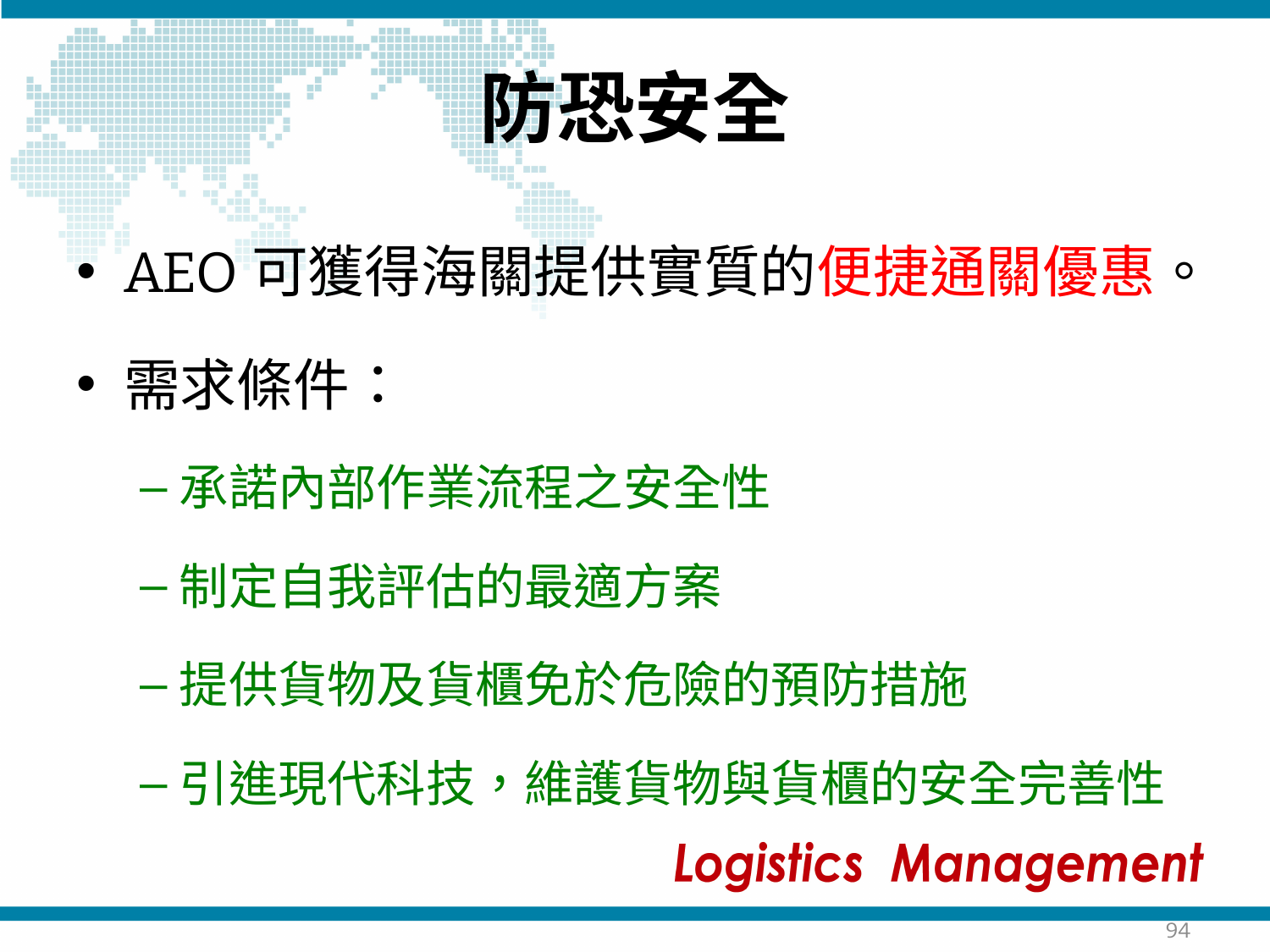

# 防恐安全
AEO可獲得海關提供實質的便捷通關優惠。
需求條件：
承諾內部作業流程之安全性
制定自我評估的最適方案
提供貨物及貨櫃免於危險的預防措施
引進現代科技，維護貨物與貨櫃的安全完善性
94